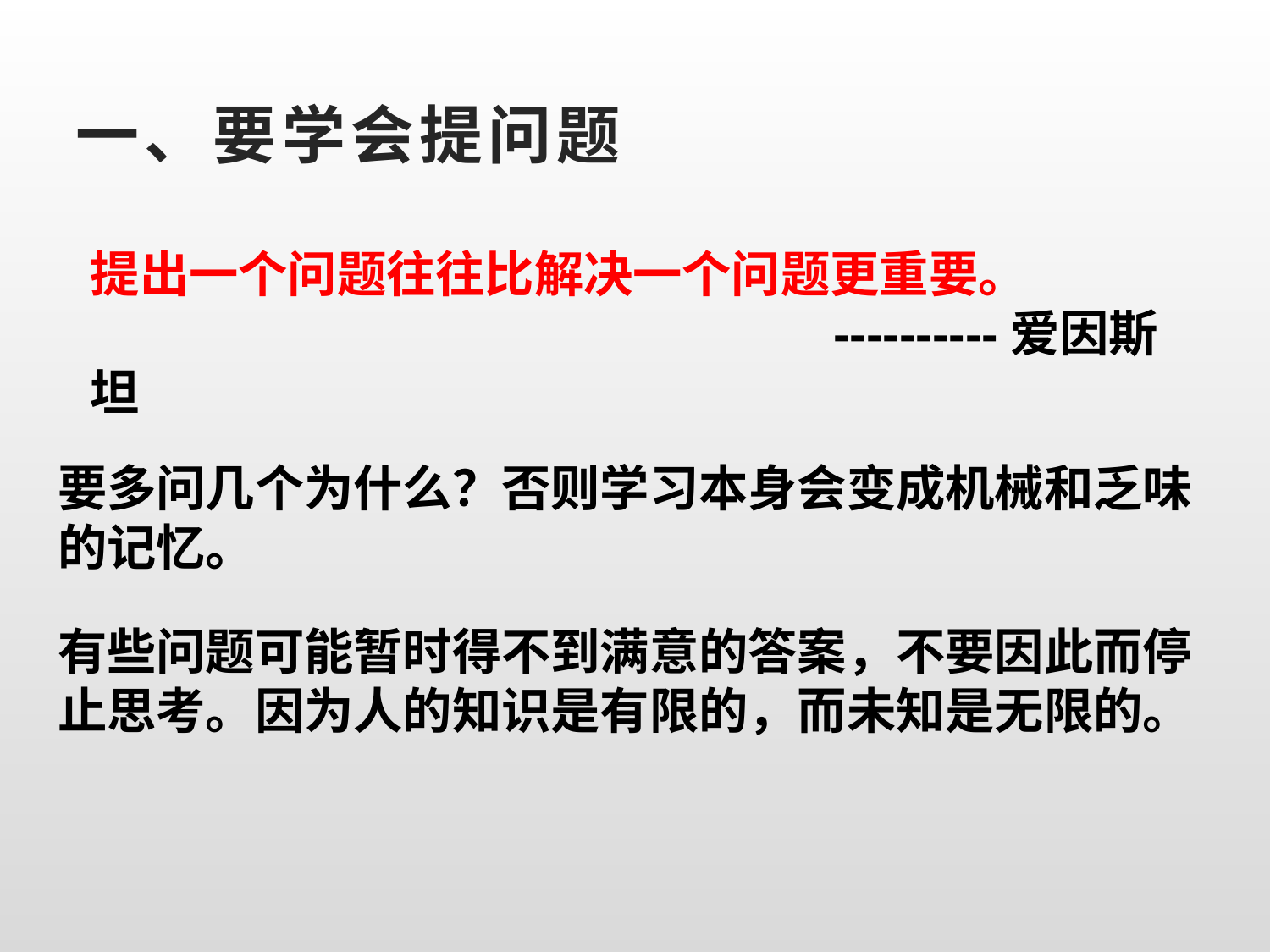

# 一、要学会提问题
提出一个问题往往比解决一个问题更重要。
                                                      ----------爱因斯坦
要多问几个为什么？否则学习本身会变成机械和乏味的记忆。
有些问题可能暂时得不到满意的答案，不要因此而停止思考。因为人的知识是有限的，而未知是无限的。